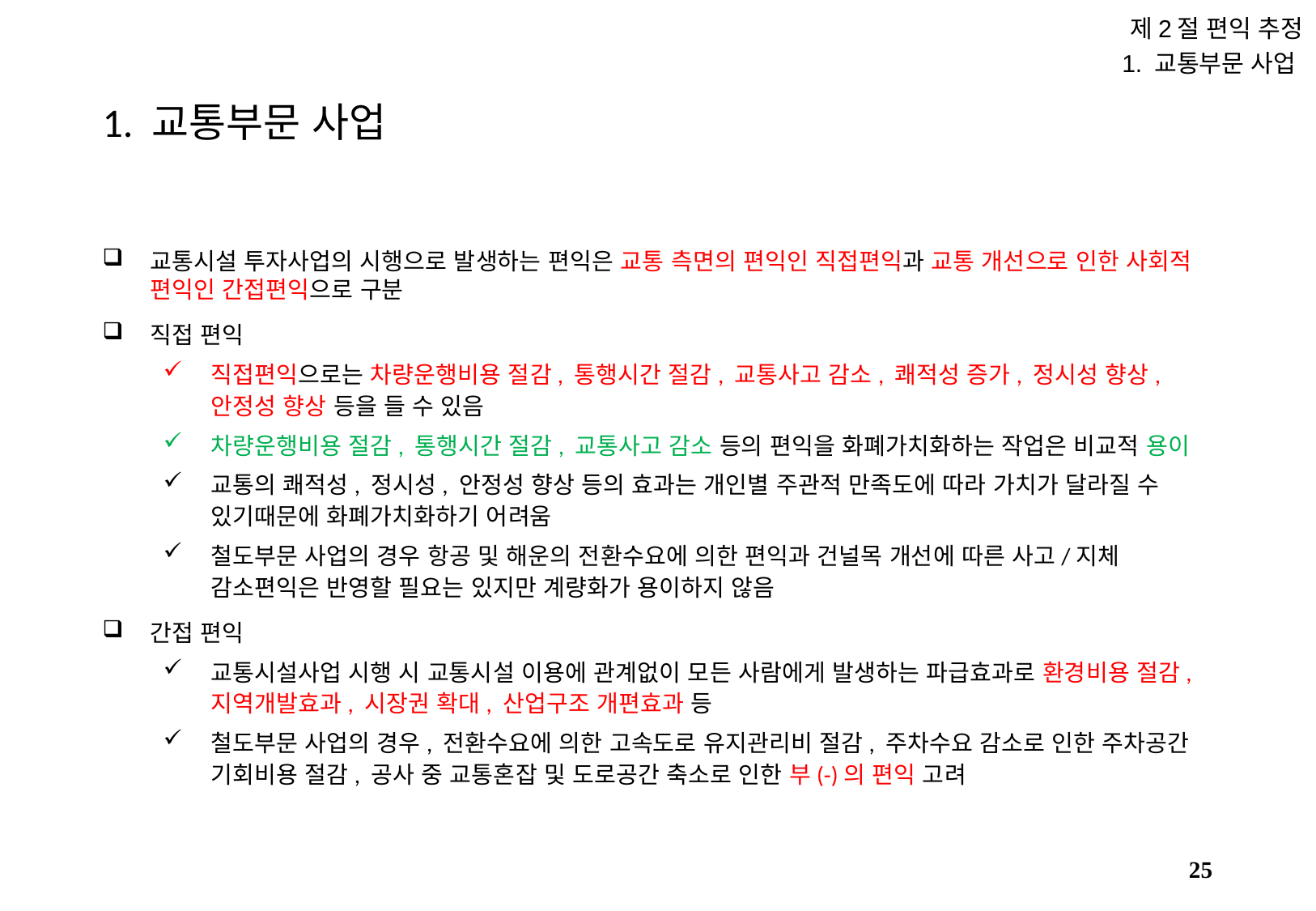

제2절 편익 추정
1. 교통부문 사업
# 1. 교통부문 사업
교통시설 투자사업의 시행으로 발생하는 편익은 교통 측면의 편익인 직접편익과 교통 개선으로 인한 사회적 편익인 간접편익으로 구분
직접 편익
직접편익으로는 차량운행비용 절감, 통행시간 절감, 교통사고 감소, 쾌적성 증가, 정시성 향상, 안정성 향상 등을 들 수 있음
차량운행비용 절감, 통행시간 절감, 교통사고 감소 등의 편익을 화폐가치화하는 작업은 비교적 용이
교통의 쾌적성, 정시성, 안정성 향상 등의 효과는 개인별 주관적 만족도에 따라 가치가 달라질 수 있기때문에 화폐가치화하기 어려움
철도부문 사업의 경우 항공 및 해운의 전환수요에 의한 편익과 건널목 개선에 따른 사고/지체 감소편익은 반영할 필요는 있지만 계량화가 용이하지 않음
간접 편익
교통시설사업 시행 시 교통시설 이용에 관계없이 모든 사람에게 발생하는 파급효과로 환경비용 절감, 지역개발효과, 시장권 확대, 산업구조 개편효과 등
철도부문 사업의 경우, 전환수요에 의한 고속도로 유지관리비 절감, 주차수요 감소로 인한 주차공간 기회비용 절감, 공사 중 교통혼잡 및 도로공간 축소로 인한 부(-)의 편익 고려
25